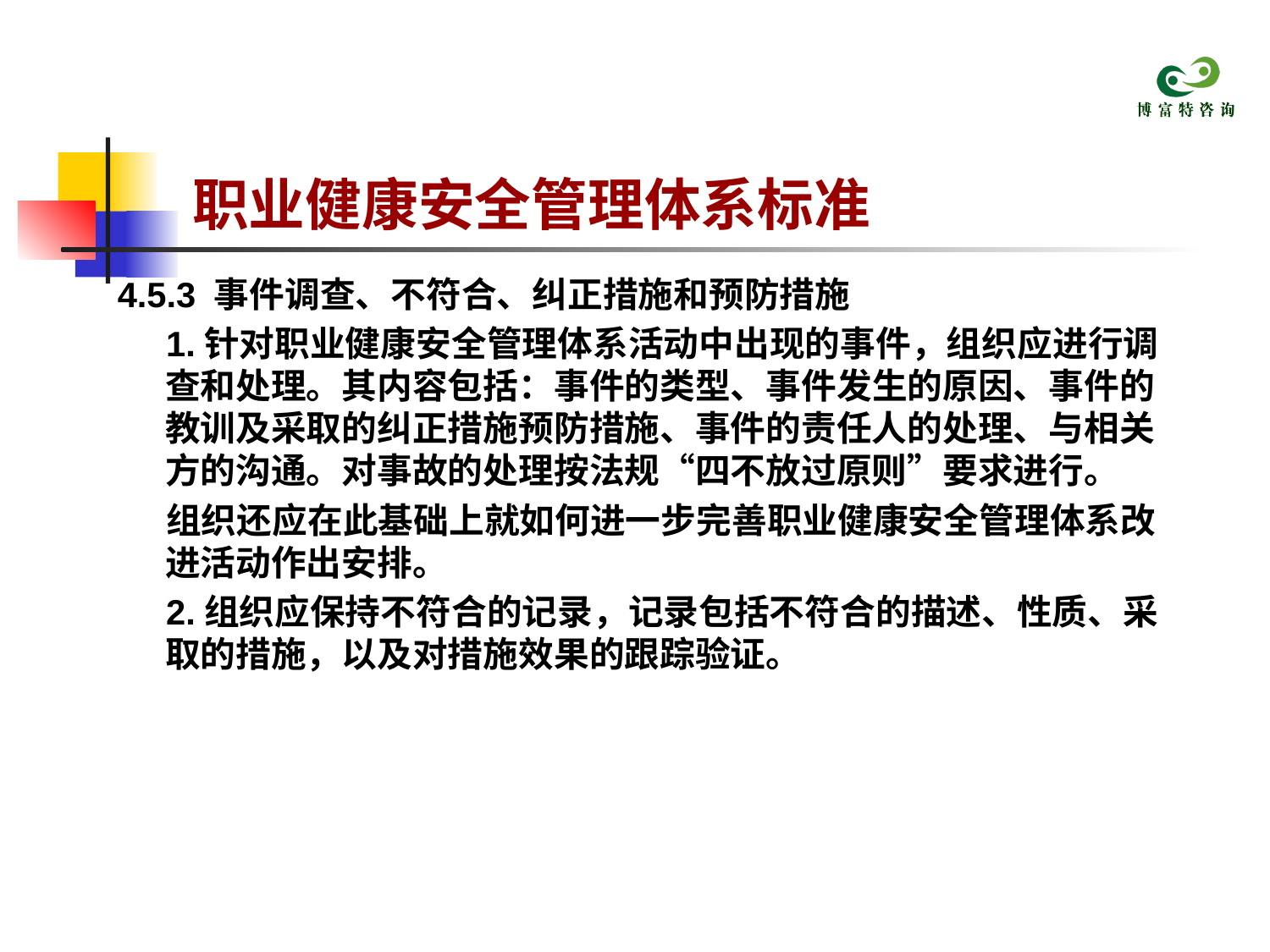

# 职业健康安全管理体系标准
4.5.3 事件调查、不符合、纠正措施和预防措施
     1.针对职业健康安全管理体系活动中出现的事件，组织应进行调查和处理。其内容包括：事件的类型、事件发生的原因、事件的教训及采取的纠正措施预防措施、事件的责任人的处理、与相关方的沟通。对事故的处理按法规“四不放过原则”要求进行。
     组织还应在此基础上就如何进一步完善职业健康安全管理体系改进活动作出安排。
     2.组织应保持不符合的记录，记录包括不符合的描述、性质、采取的措施，以及对措施效果的跟踪验证。

144